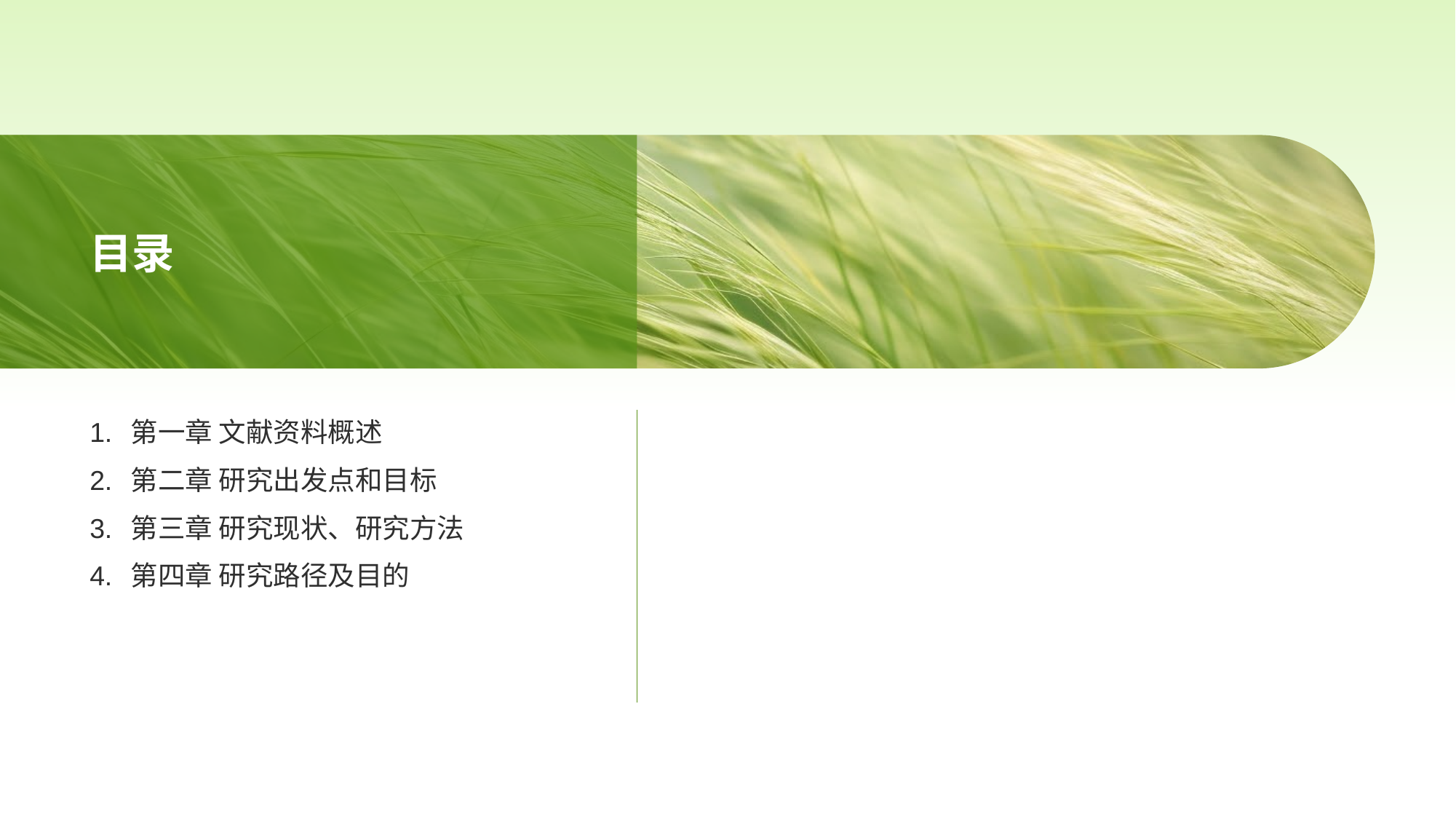

# 目录
第一章 文献资料概述
第二章 研究出发点和目标
第三章 研究现状、研究方法
第四章 研究路径及目的